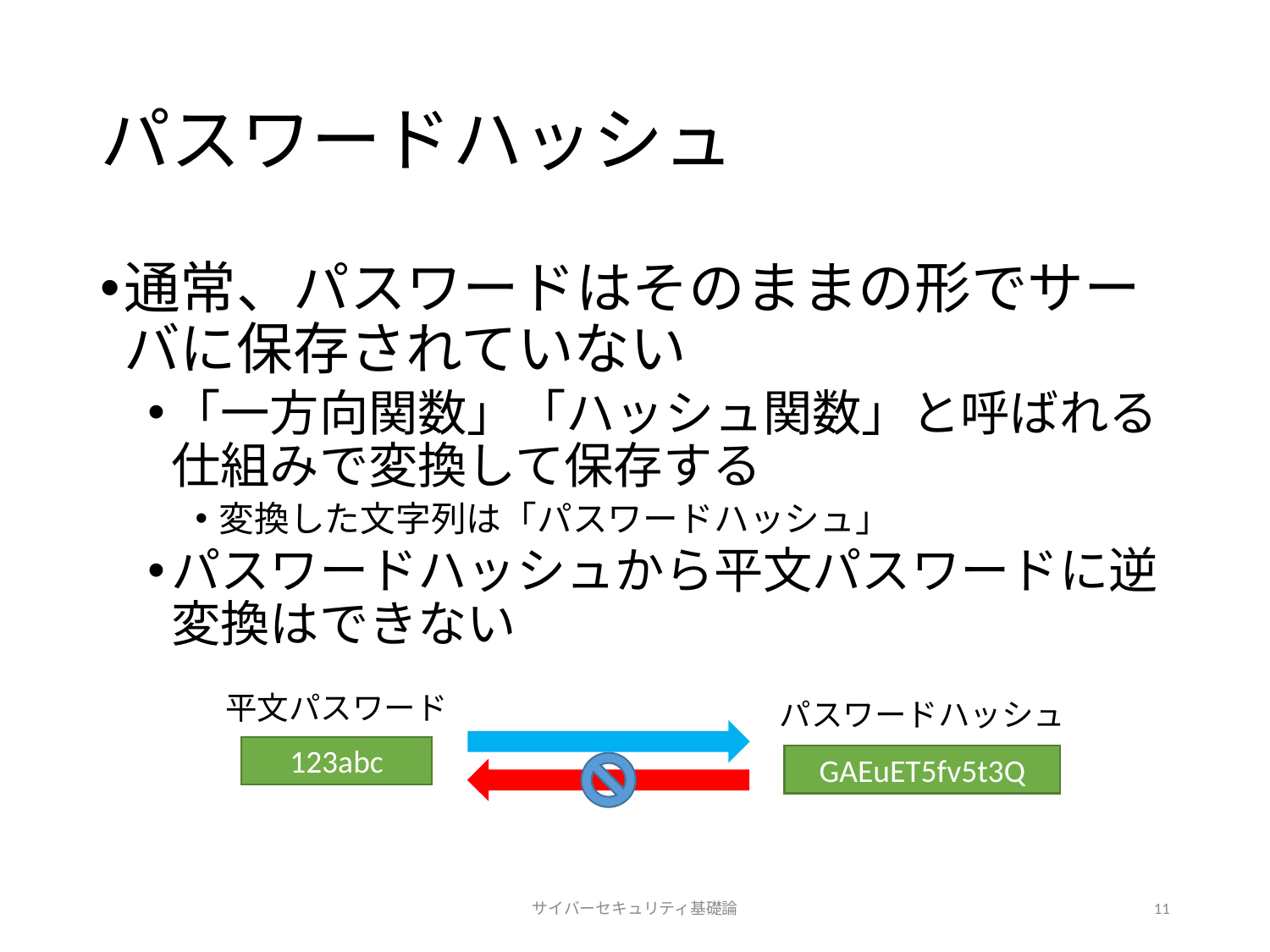

# パスワードハッシュ
通常、パスワードはそのままの形でサーバに保存されていない
「一方向関数」「ハッシュ関数」と呼ばれる仕組みで変換して保存する
変換した文字列は「パスワードハッシュ」
パスワードハッシュから平文パスワードに逆変換はできない
平文パスワード
パスワードハッシュ

123abc
GAEuET5fv5t3Q

サイバーセキュリティ基礎論
11